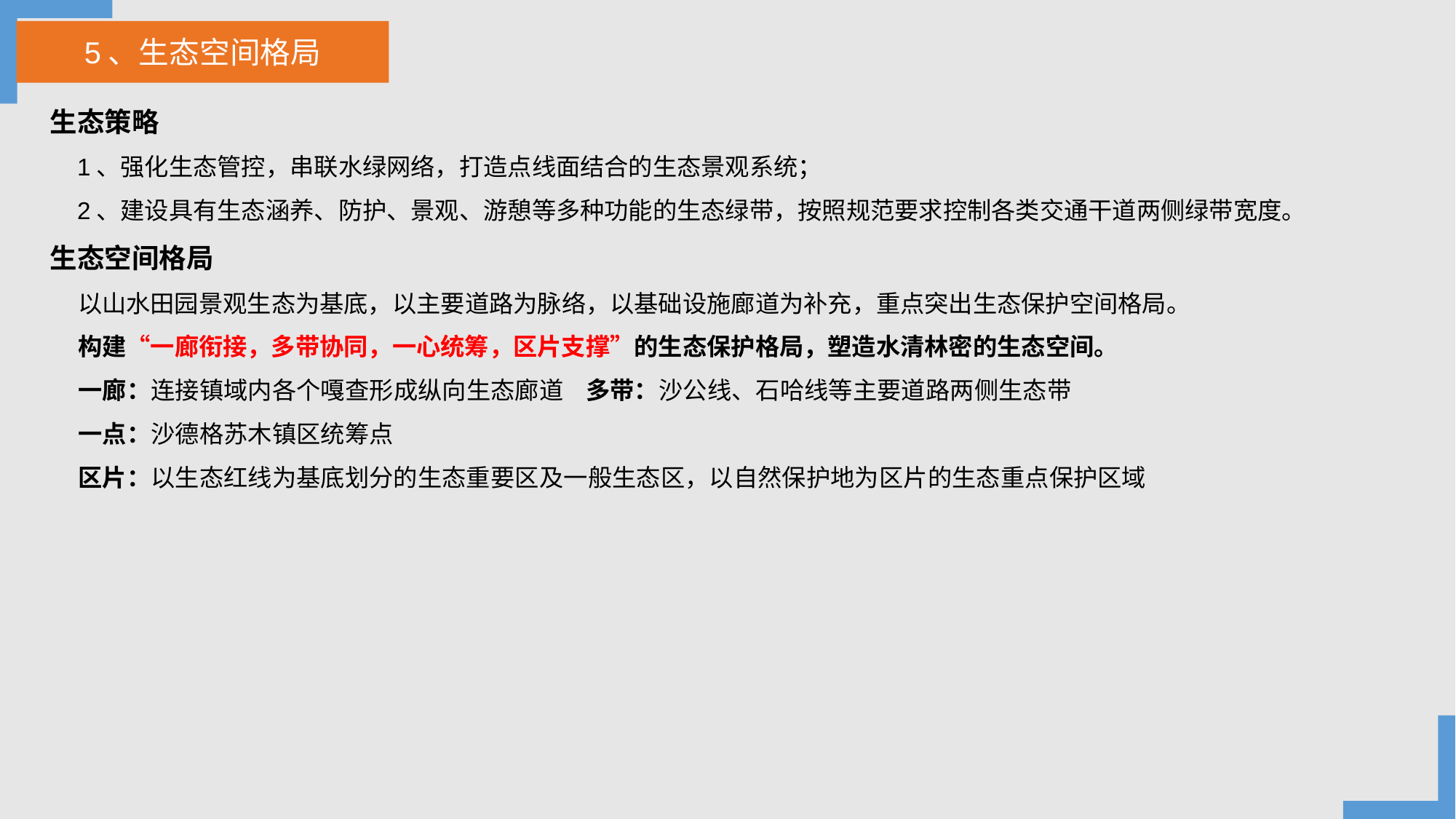

5、生态空间格局
生态策略
    1、强化生态管控，串联水绿网络，打造点线面结合的生态景观系统；
    2、建设具有生态涵养、防护、景观、游憩等多种功能的生态绿带，按照规范要求控制各类交通干道两侧绿带宽度。
生态空间格局
    以山水田园景观生态为基底，以主要道路为脉络，以基础设施廊道为补充，重点突出生态保护空间格局。
    构建“一廊衔接，多带协同，一心统筹，区片支撑”的生态保护格局，塑造水清林密的生态空间。
    一廊：连接镇域内各个嘎查形成纵向生态廊道    多带：沙公线、石哈线等主要道路两侧生态带
    一点：沙德格苏木镇区统筹点
    区片：以生态红线为基底划分的生态重要区及一般生态区，以自然保护地为区片的生态重点保护区域